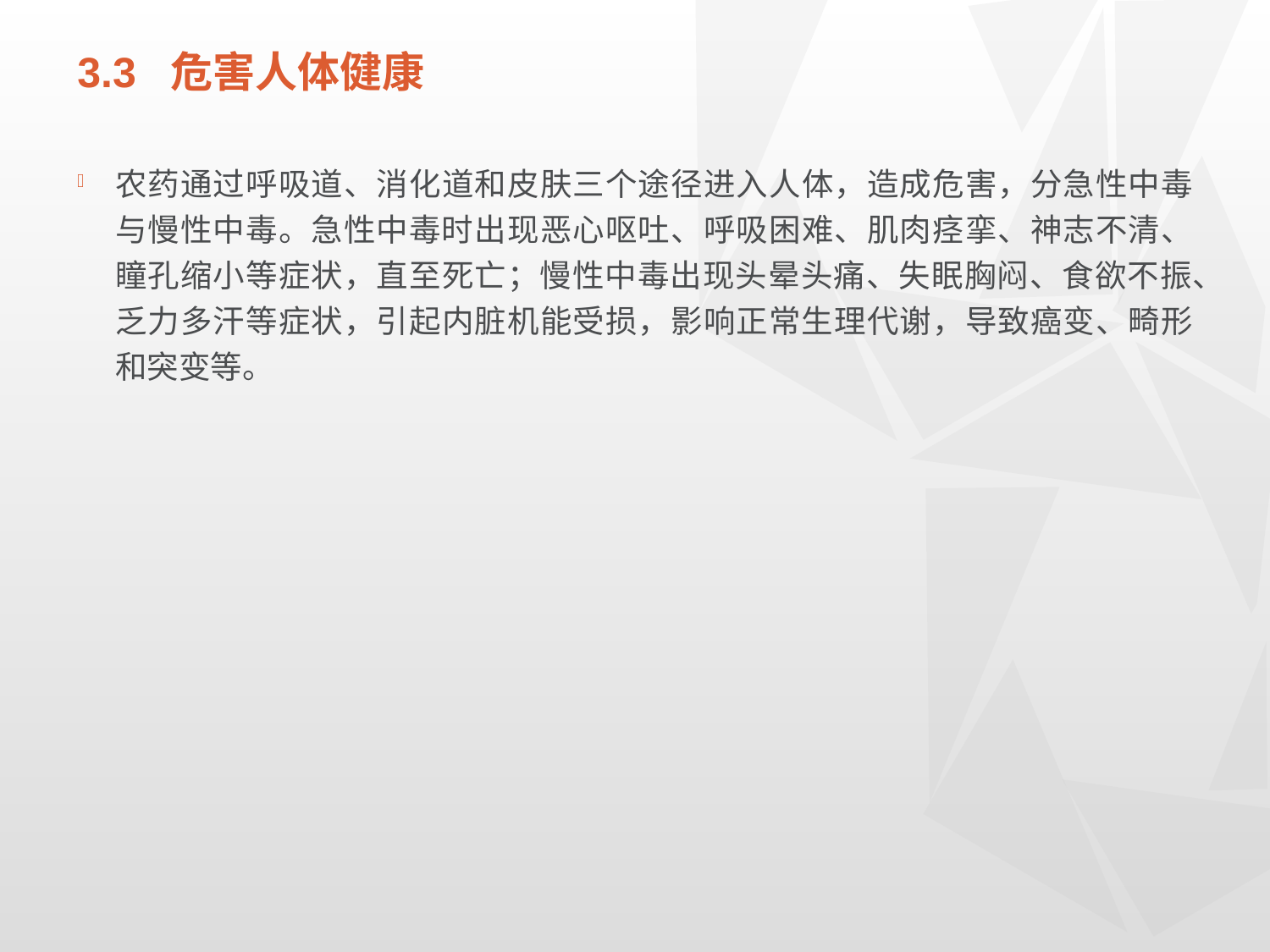

# 3.3  危害人体健康
农药通过呼吸道、消化道和皮肤三个途径进入人体，造成危害，分急性中毒与慢性中毒。急性中毒时出现恶心呕吐、呼吸困难、肌肉痉挛、神志不清、瞳孔缩小等症状，直至死亡；慢性中毒出现头晕头痛、失眠胸闷、食欲不振、乏力多汗等症状，引起内脏机能受损，影响正常生理代谢，导致癌变、畸形和突变等。